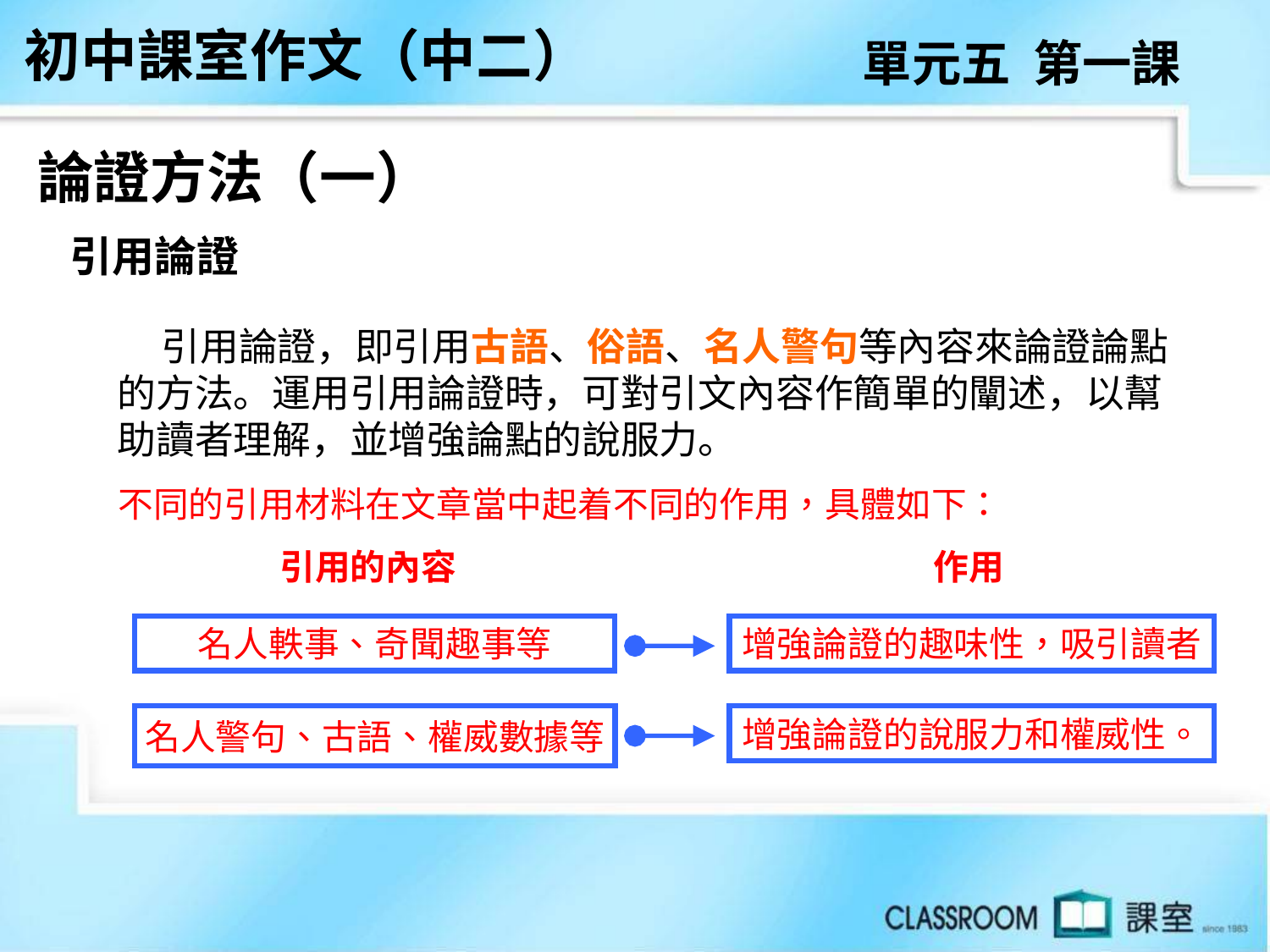

初中課室作文（中二）
單元五  第一課
論證方法（一）
 引用論證
    引用論證，即引用古語、俗語、名人警句等內容來論證論點的方法。運用引用論證時，可對引文內容作簡單的闡述，以幫助讀者理解，並增強論點的說服力。
不同的引用材料在文章當中起着不同的作用，具體如下：
引用的內容
作用
名人軼事、奇聞趣事等
增強論證的趣味性，吸引讀者

名人警句、古語、權威數據等
增強論證的說服力和權威性。